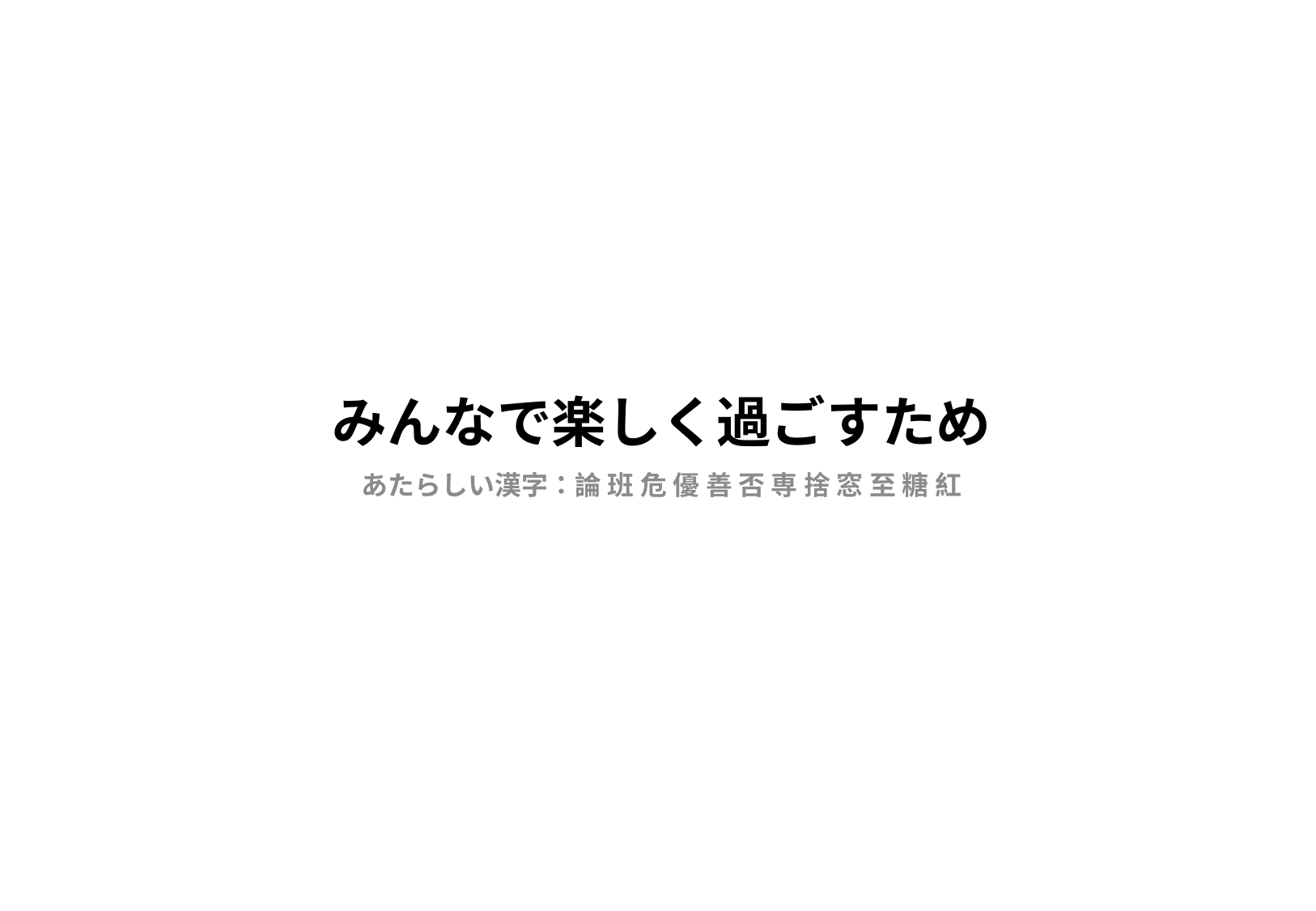

# みんなで楽しく過ごすため
あたらしい漢字：論 班 危 優 善 否 専 捨 窓 至 糖 紅